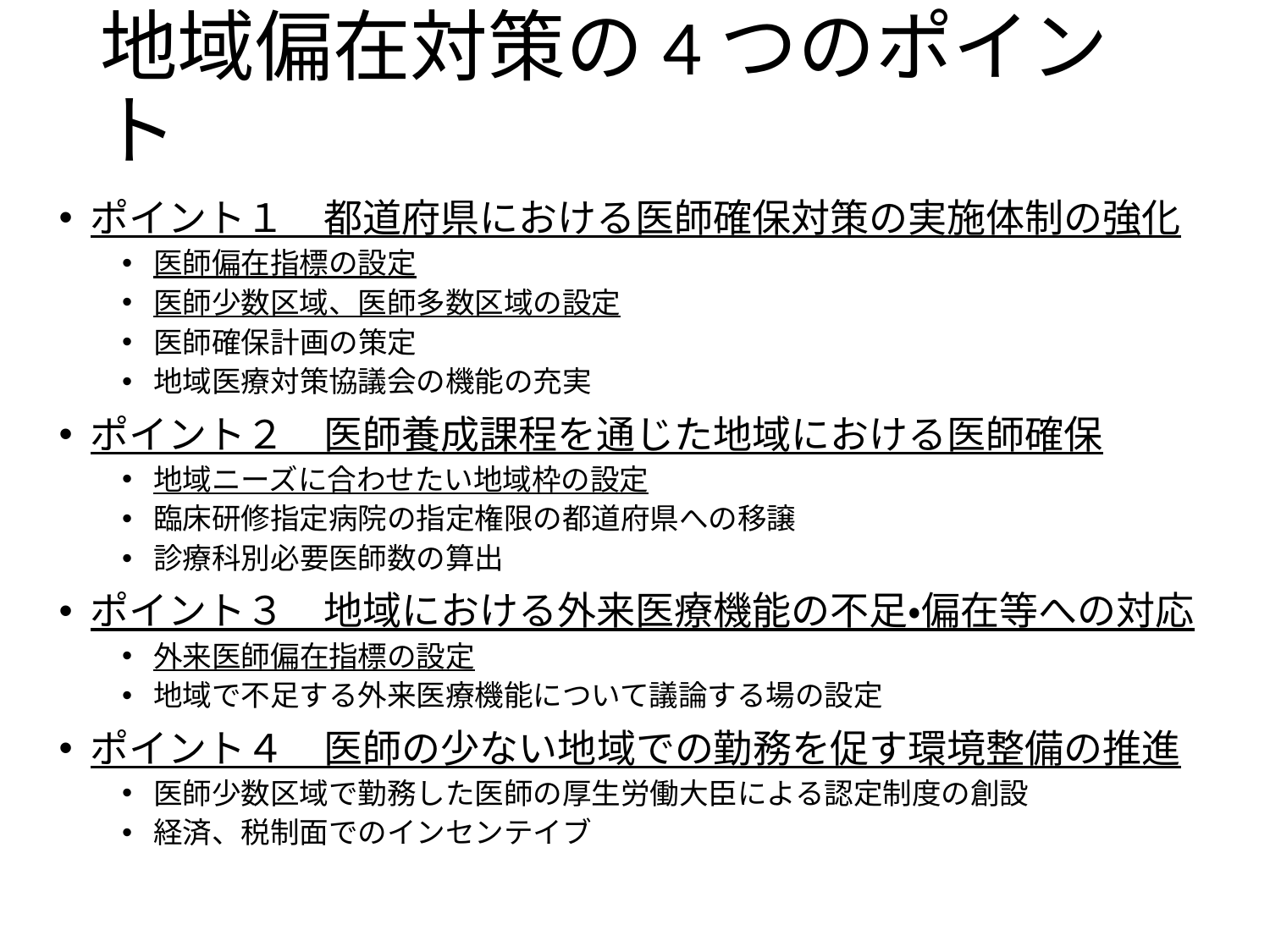

# 地域偏在対策の4つのポイント
ポイント１　都道府県における医師確保対策の実施体制の強化
医師偏在指標の設定
医師少数区域、医師多数区域の設定
医師確保計画の策定
地域医療対策協議会の機能の充実
ポイント２　医師養成課程を通じた地域における医師確保
地域ニーズに合わせたい地域枠の設定
臨床研修指定病院の指定権限の都道府県への移譲
診療科別必要医師数の算出
ポイント３　地域における外来医療機能の不足・偏在等への対応
外来医師偏在指標の設定
地域で不足する外来医療機能について議論する場の設定
ポイント４　医師の少ない地域での勤務を促す環境整備の推進
医師少数区域で勤務した医師の厚生労働大臣による認定制度の創設
経済、税制面でのインセンテイブ